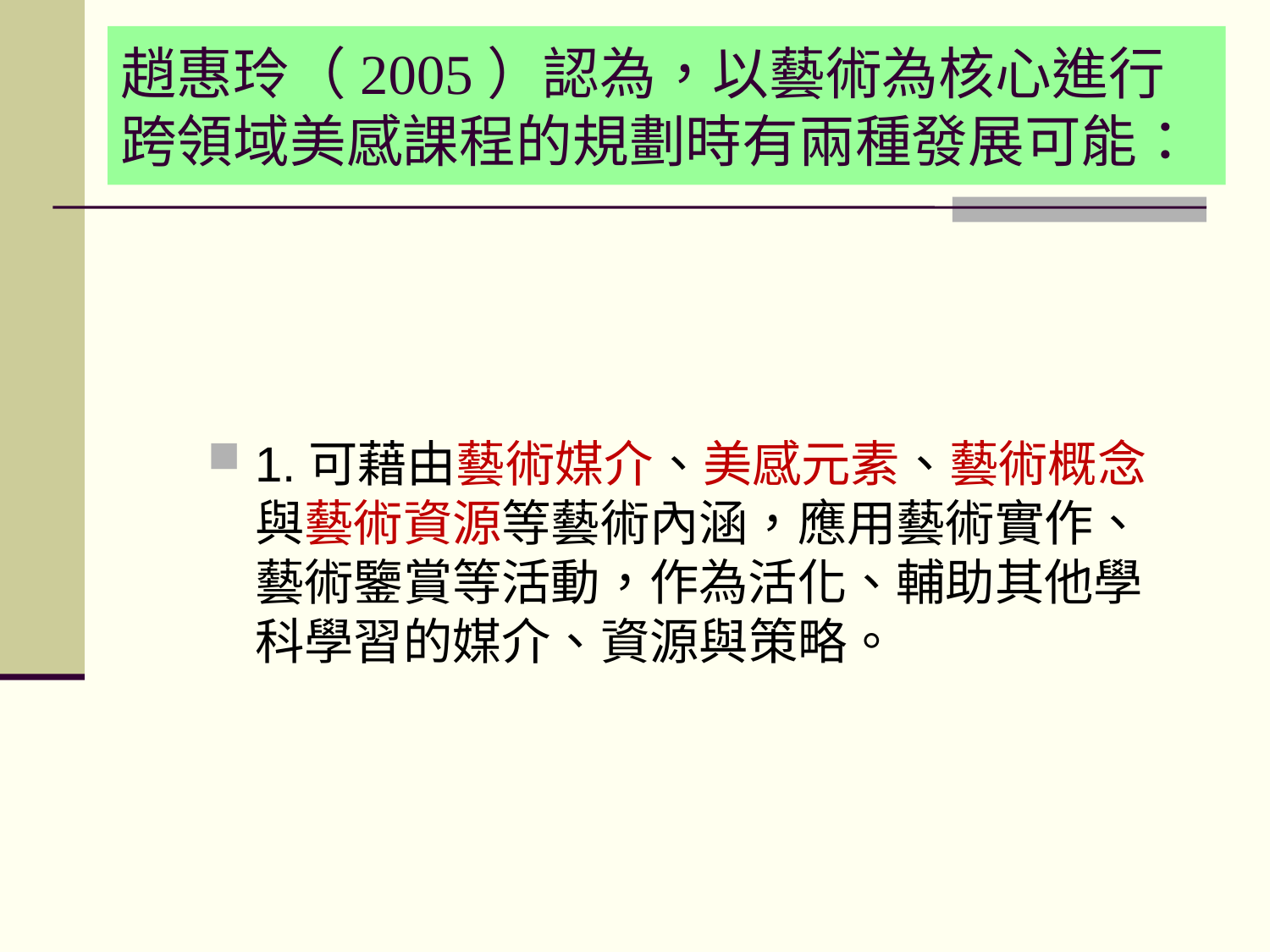

# 趙惠玲（2005）認為，以藝術為核心進行跨領域美感課程的規劃時有兩種發展可能：
1.可藉由藝術媒介、美感元素、藝術概念與藝術資源等藝術內涵，應用藝術實作、藝術鑒賞等活動，作為活化、輔助其他學科學習的媒介、資源與策略。